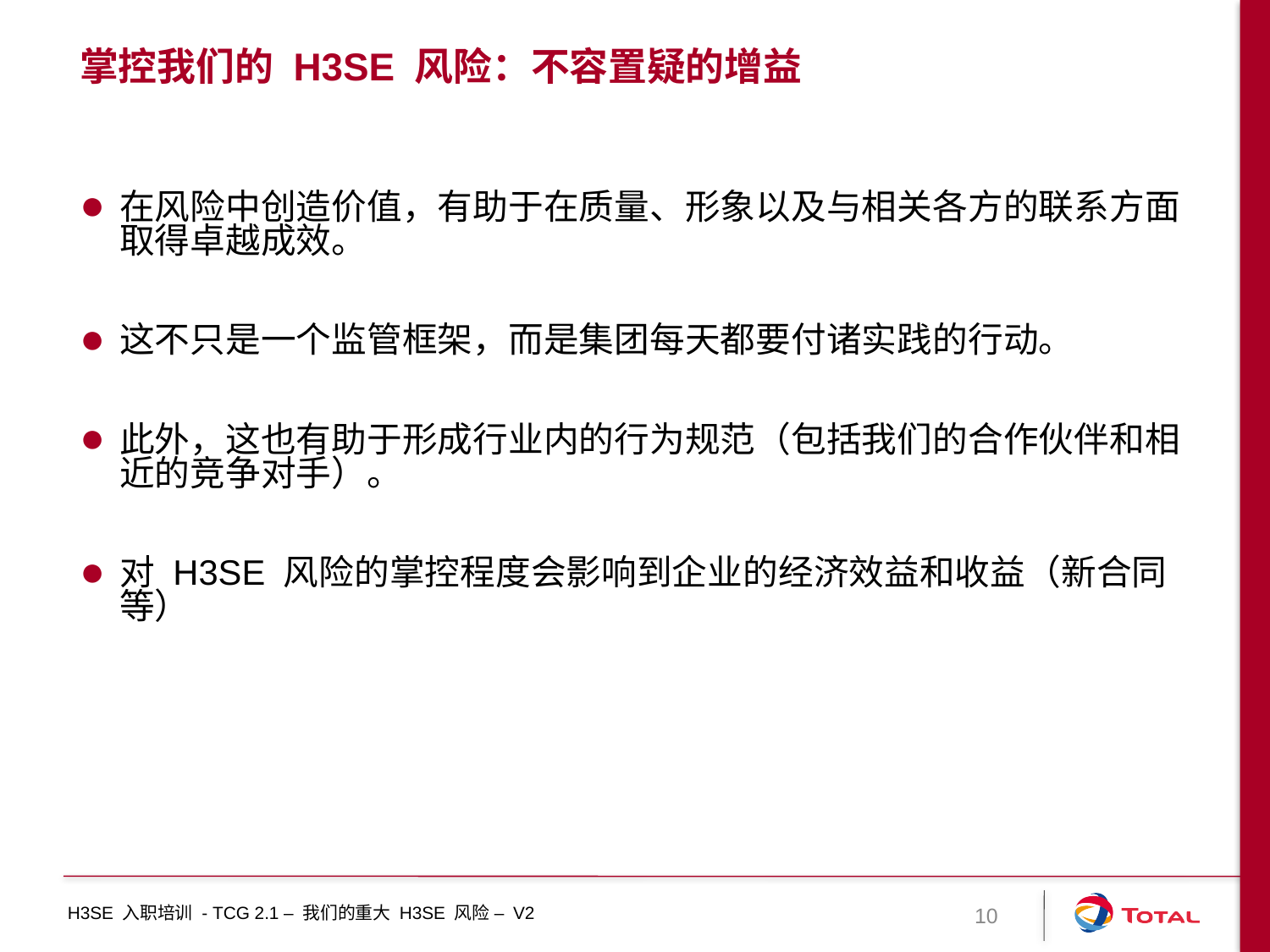

掌控我们的 H3SE 风险：不容置疑的增益
在风险中创造价值，有助于在质量、形象以及与相关各方的联系方面取得卓越成效。

这不只是一个监管框架，而是集团每天都要付诸实践的行动。

此外，这也有助于形成行业内的行为规范（包括我们的合作伙伴和相近的竞争对手）。

对 H3SE 风险的掌控程度会影响到企业的经济效益和收益（新合同等）
10
H3SE 入职培训 - TCG 2.1 – 我们的重大 H3SE 风险 – V2